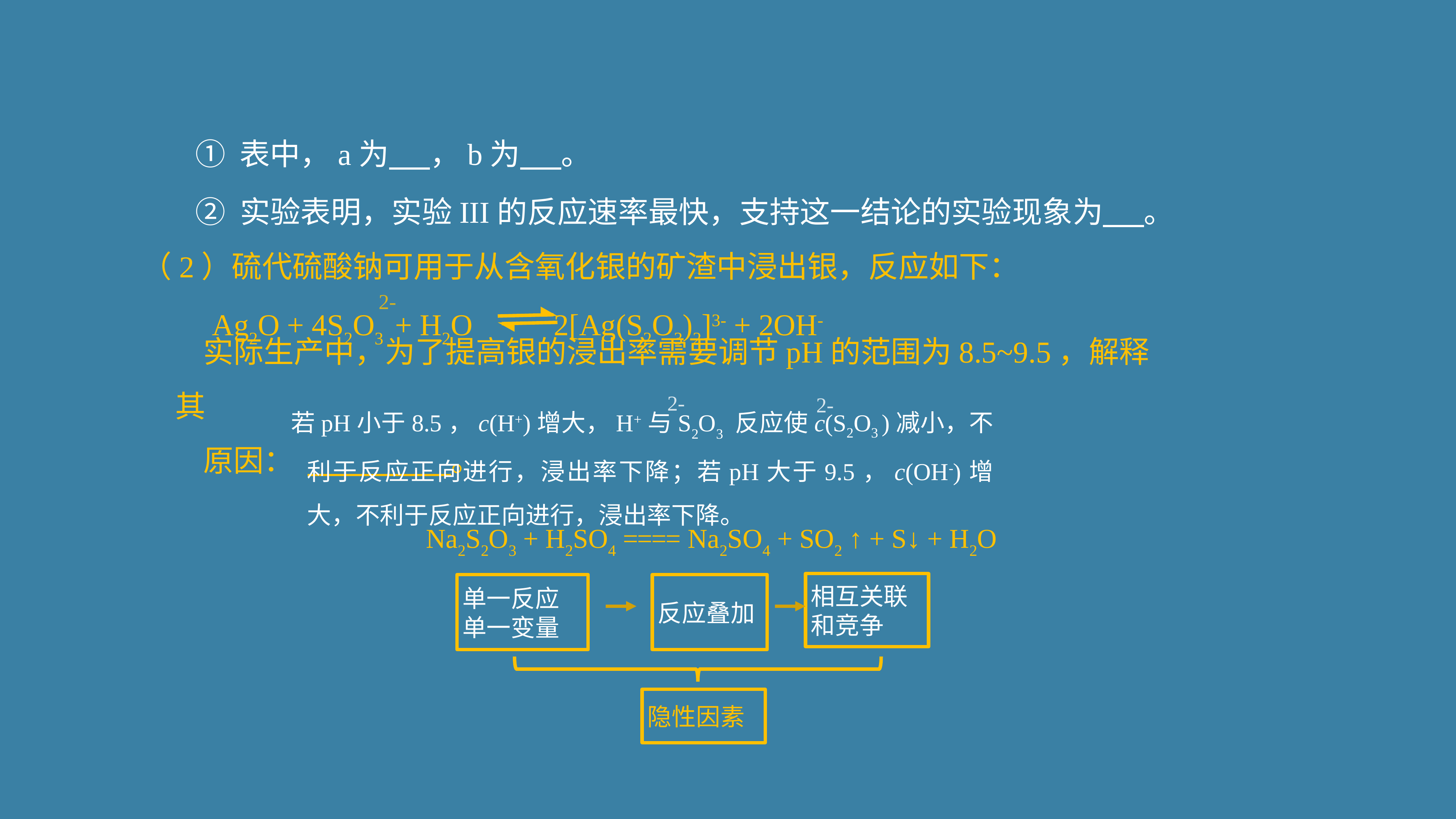

① 表中，a为      ，b为      。
            ② 实验表明，实验III的反应速率最快，支持这一结论的实验现象为      。
   （2）硫代硫酸钠可用于从含氧化银的矿渣中浸出银，反应如下：
             Ag2O + 4S2O3  + H2O                2[Ag(S2O3)2]3- + 2OH-

2-

实际生产中，为了提高银的浸出率需要调节pH的范围为8.5~9.5，解释其
原因：                       。
2-
若pH小于8.5，c(H+)增大，H+与S2O3  反应使c(S2O3 )减小，不利于反应正向进行，浸出率下降；若pH大于9.5，c(OH-)增大，不利于反应正向进行，浸出率下降。
2-

Na2S2O3 + H2SO4 ==== Na2SO4 + SO2 ↑ + S↓ + H2O
相互关联和竞争

反应叠加

单一反应单一变量
隐性因素